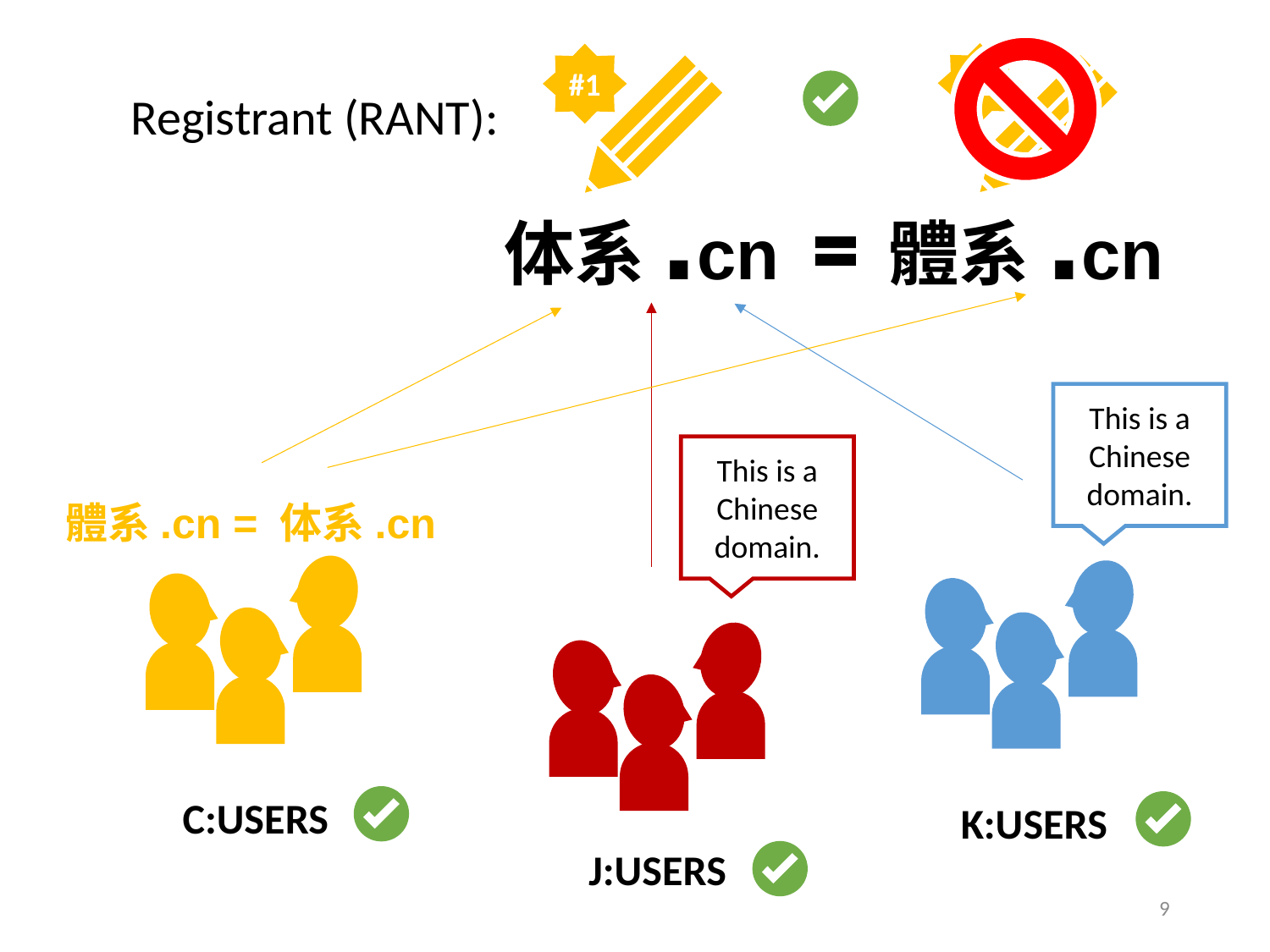

#2

#1

Registrant (RANT):
体系.cn
體系.cn

This is a Chinese domain.
This is a Chinese domain.
體系.cn = 体系.cn

C:USERS

K:USERS

J:USERS

9